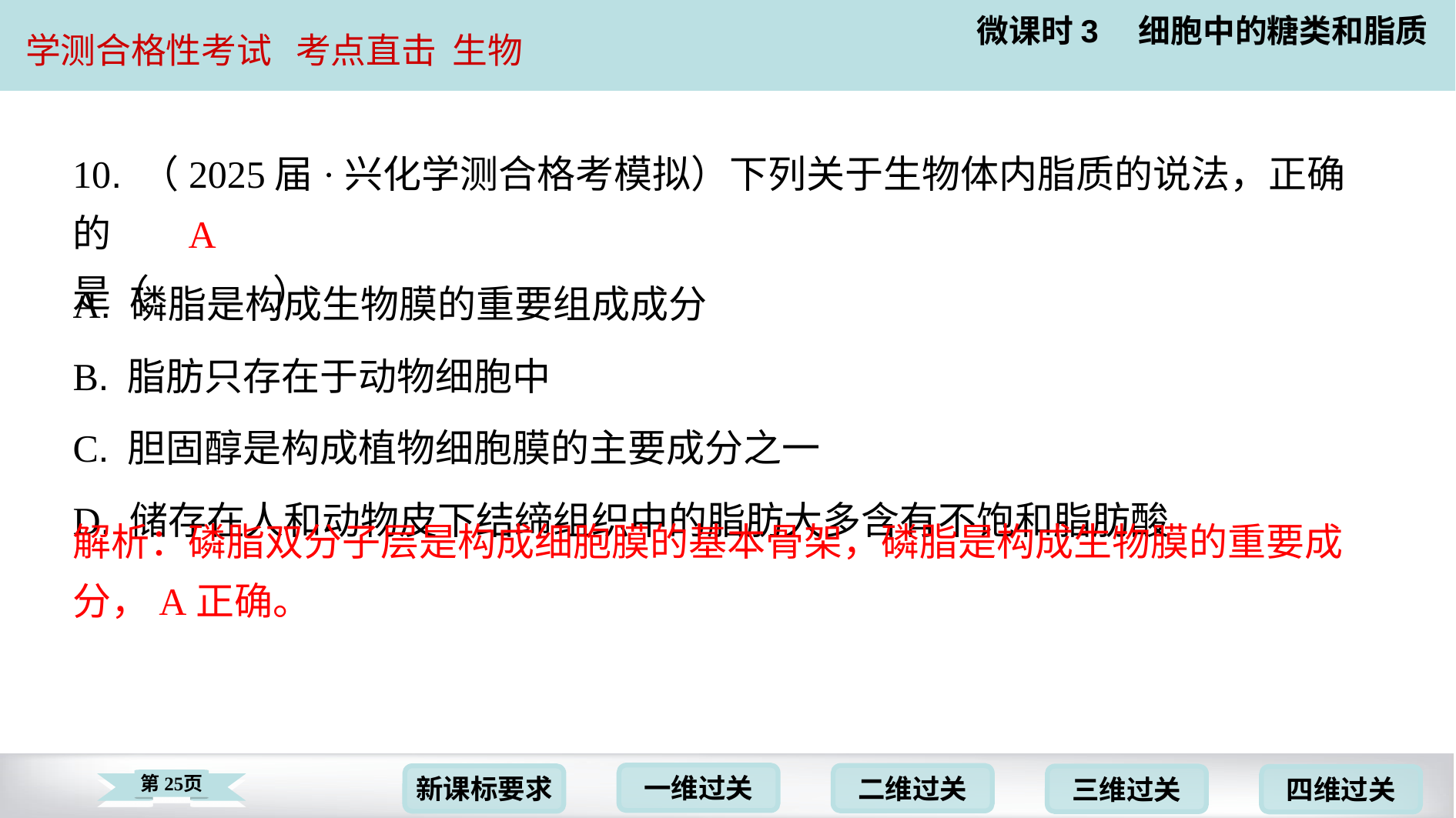

10. （2025届·兴化学测合格考模拟）下列关于生物体内脂质的说法，正确的
是（　A　）
A
| A. 磷脂是构成生物膜的重要组成成分 |
| --- |
| B. 脂肪只存在于动物细胞中 |
| C. 胆固醇是构成植物细胞膜的主要成分之一 |
| D. 储存在人和动物皮下结缔组织中的脂肪大多含有不饱和脂肪酸 |
解析：磷脂双分子层是构成细胞膜的基本骨架，磷脂是构成生物膜的重要成
分，A正确。